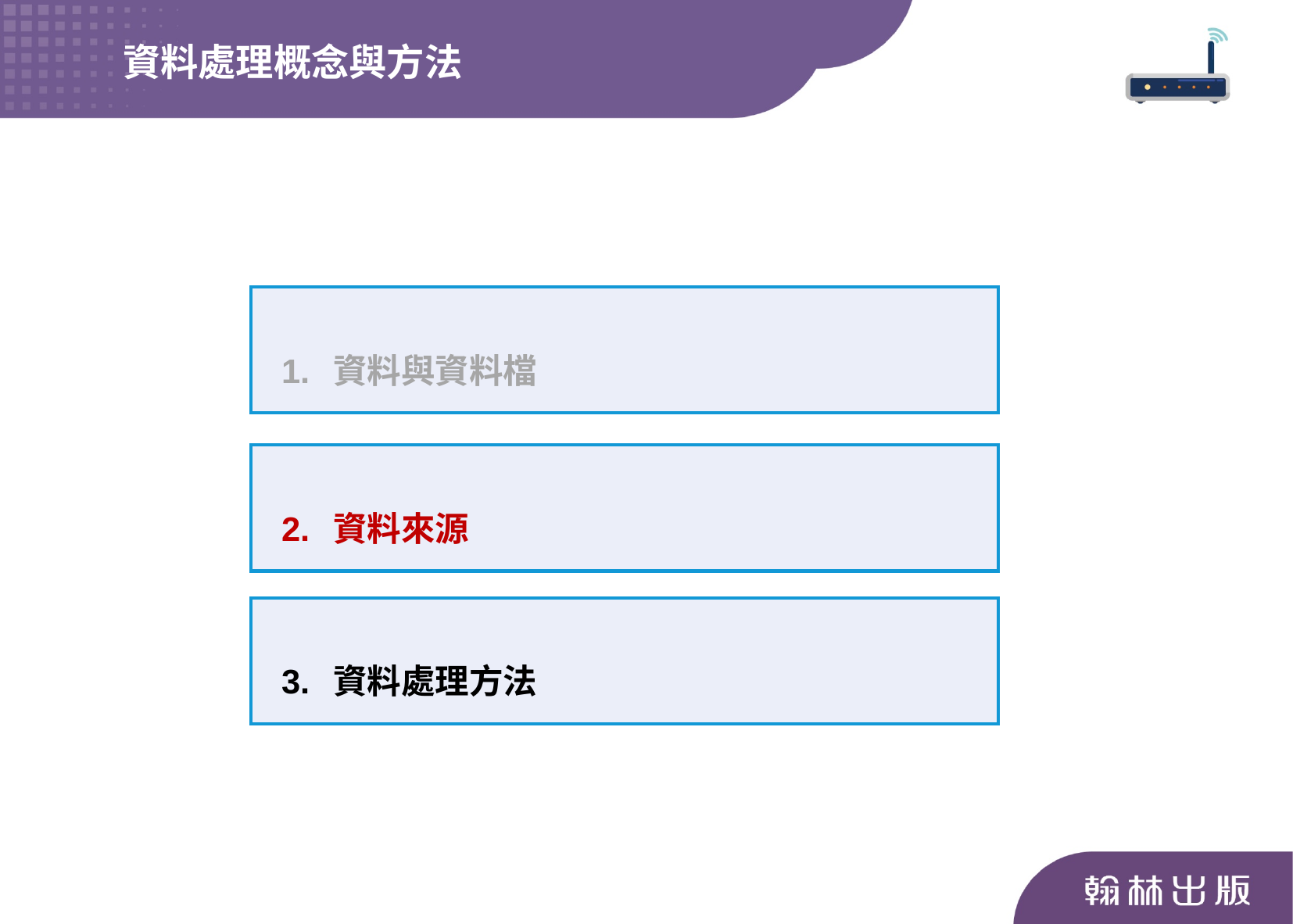

資料處理概念與方法
  1. 資料與資料檔
  2. 資料來源
  3. 資料處理方法